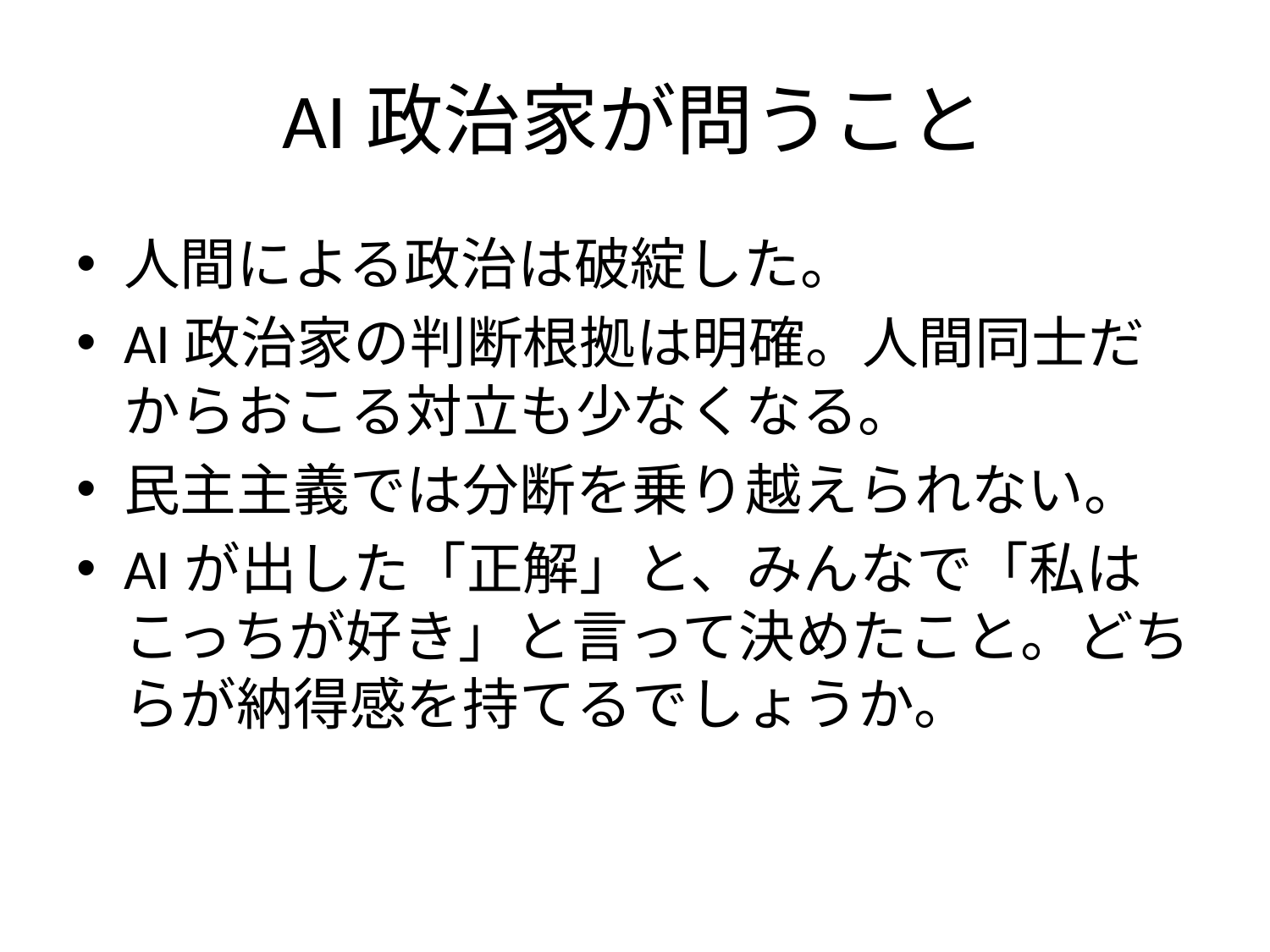

# AI政治家が問うこと
人間による政治は破綻した。
AI政治家の判断根拠は明確。人間同士だからおこる対立も少なくなる。
民主主義では分断を乗り越えられない。
AIが出した「正解」と、みんなで「私はこっちが好き」と言って決めたこと。どちらが納得感を持てるでしょうか。